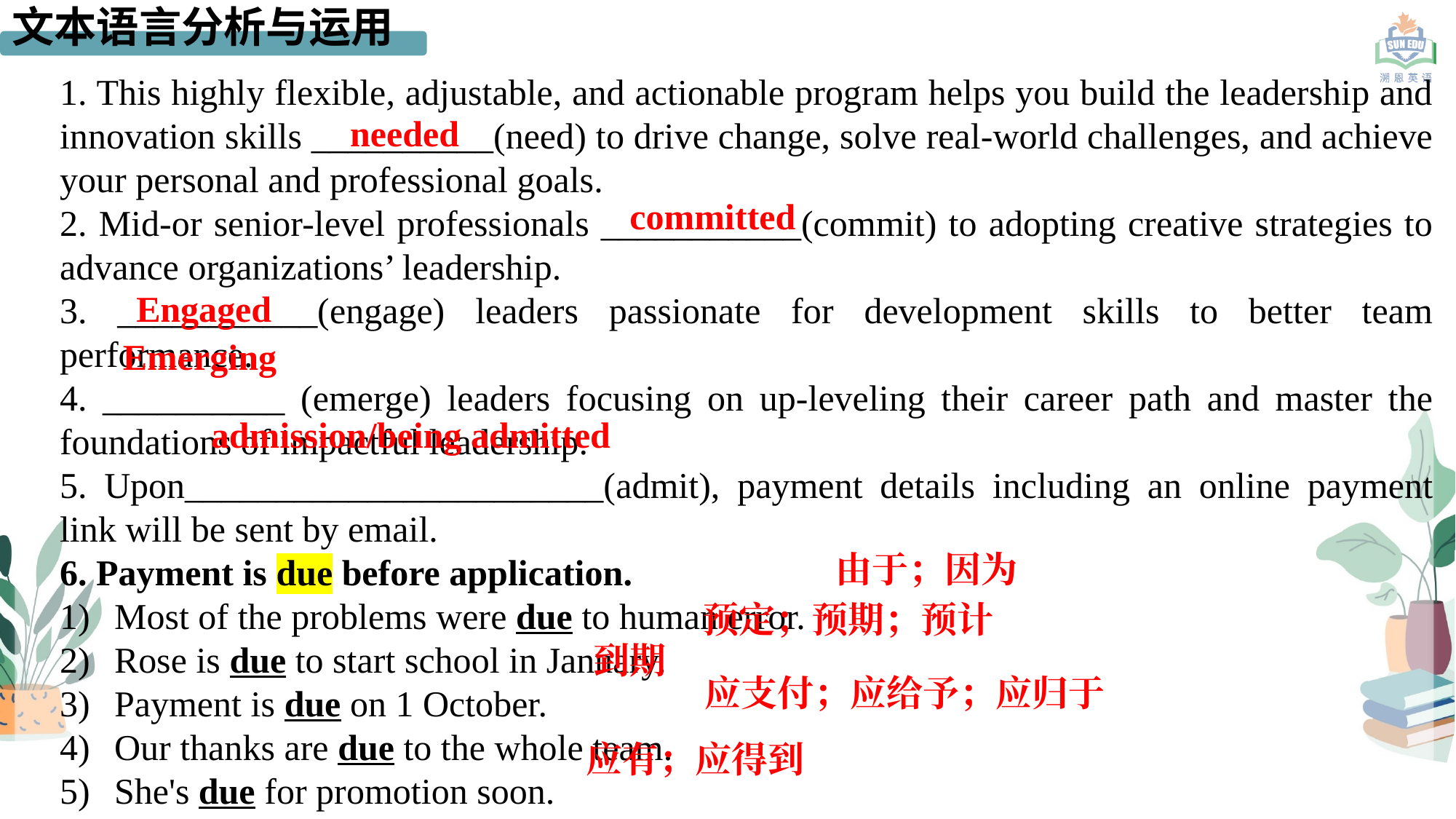

文本语言分析与运用
1. This highly flexible, adjustable, and actionable program helps you build the leadership and innovation skills __________(need) to drive change, solve real-world challenges, and achieve your personal and professional goals.
2. Mid-or senior-level professionals ___________(commit) to adopting creative strategies to advance organizations’ leadership.
3. ___________(engage) leaders passionate for development skills to better team performance.
4. __________ (emerge) leaders focusing on up-leveling their career path and master the foundations of impactful leadership.
5. Upon_______________________(admit), payment details including an online payment link will be sent by email.
6. Payment is due before application.
Most of the problems were due to human error.
Rose is due to start school in January.
Payment is due on 1 October.
Our thanks are due to the whole team.
She's due for promotion soon.
needed
committed
Engaged
Emerging
admission/being admitted
由于；因为
预定；预期；预计
到期
应支付；应给予；应归于
应有；应得到